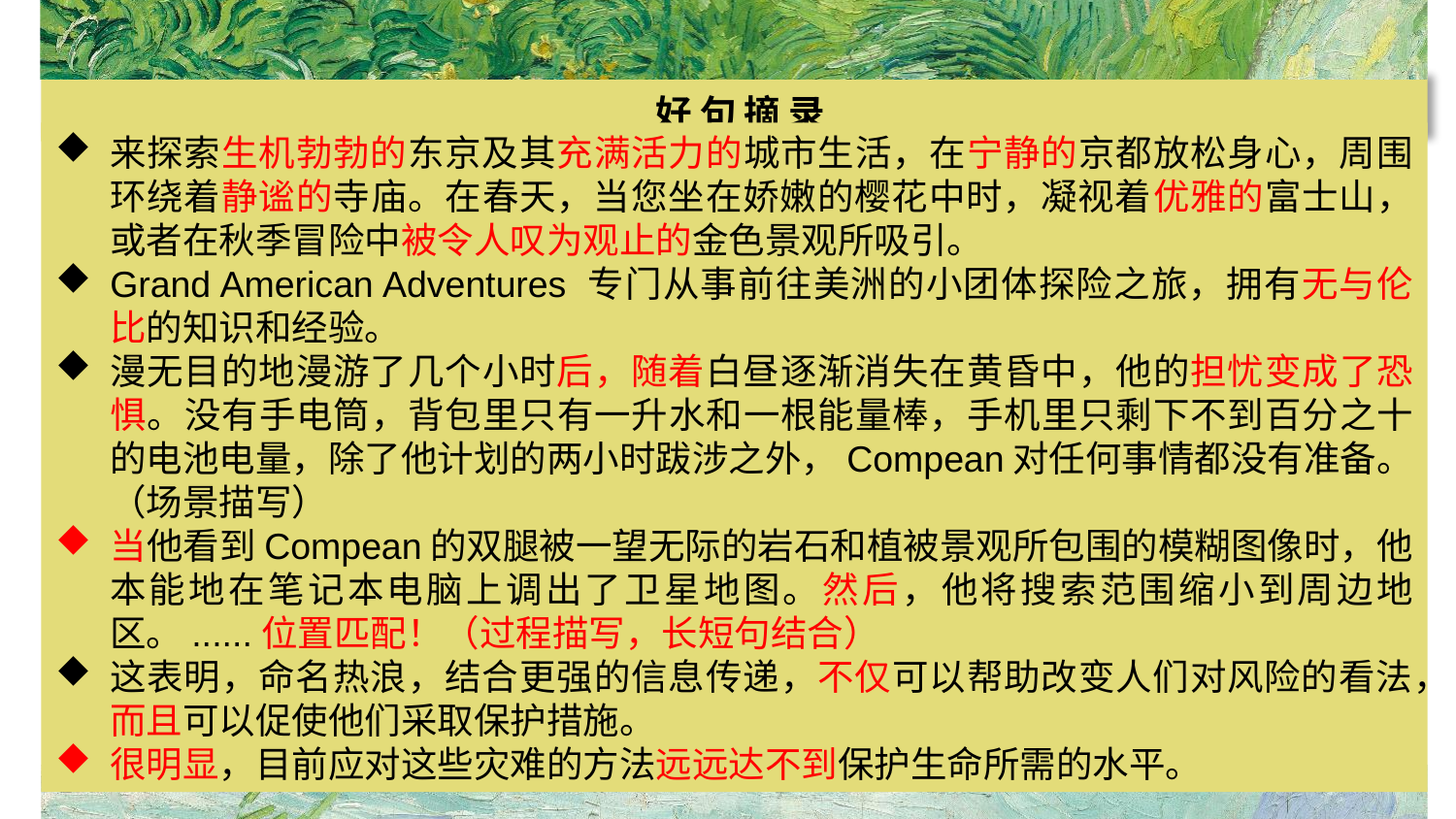

好 句 摘 录
来探索生机勃勃的东京及其充满活力的城市生活，在宁静的京都放松身心，周围环绕着静谧的寺庙。在春天，当您坐在娇嫩的樱花中时，凝视着优雅的富士山，或者在秋季冒险中被令人叹为观止的金色景观所吸引。
Grand American Adventures 专门从事前往美洲的小团体探险之旅，拥有无与伦比的知识和经验。
漫无目的地漫游了几个小时后，随着白昼逐渐消失在黄昏中，他的担忧变成了恐惧。没有手电筒，背包里只有一升水和一根能量棒，手机里只剩下不到百分之十的电池电量，除了他计划的两小时跋涉之外，Compean对任何事情都没有准备。（场景描写）
当他看到Compean的双腿被一望无际的岩石和植被景观所包围的模糊图像时，他本能地在笔记本电脑上调出了卫星地图。然后，他将搜索范围缩小到周边地区。......位置匹配！（过程描写，长短句结合）
这表明，命名热浪，结合更强的信息传递，不仅可以帮助改变人们对风险的看法，而且可以促使他们采取保护措施。
很明显，目前应对这些灾难的方法远远达不到保护生命所需的水平。
Explore vibrant Tokyo with its energetic city life and relax in peaceful Kyoto surrounded by tranquil temples. In spring, gaze upon graceful Mt Fuji as you sit among delicate cherry blossom or find yourself captivated by the breath-taking gold landscape on an autumn adventure.
Grand American Adventures specializes in small-group adventure tours to the Americas, with unrivalled knowledge and experience.
As the day faded into dusk, following several hours of aimless roaming, his concern turned to fear. With no flashlight, only a liter of water and a power bar in his backpack, and less than ten percent battery remaining on his cell phone, Compean was unprepared for anything more than the two-hour trek he'd planned.
When he saw the blurry image of Compean's legs surrounded by an endless landscape of rocks and vegetation, he instinctively pulled up a satellite map on his laptop. Then he narrowed his search to the surrounding area. ……The locations matched!
This suggests that naming heat waves, combined with stronger messaging, can not only help change people's perception of the risk, but prompt them to take protective action.
It's pretty clear the current approach to these disasters is falling far short of what's necessary to protect lives.